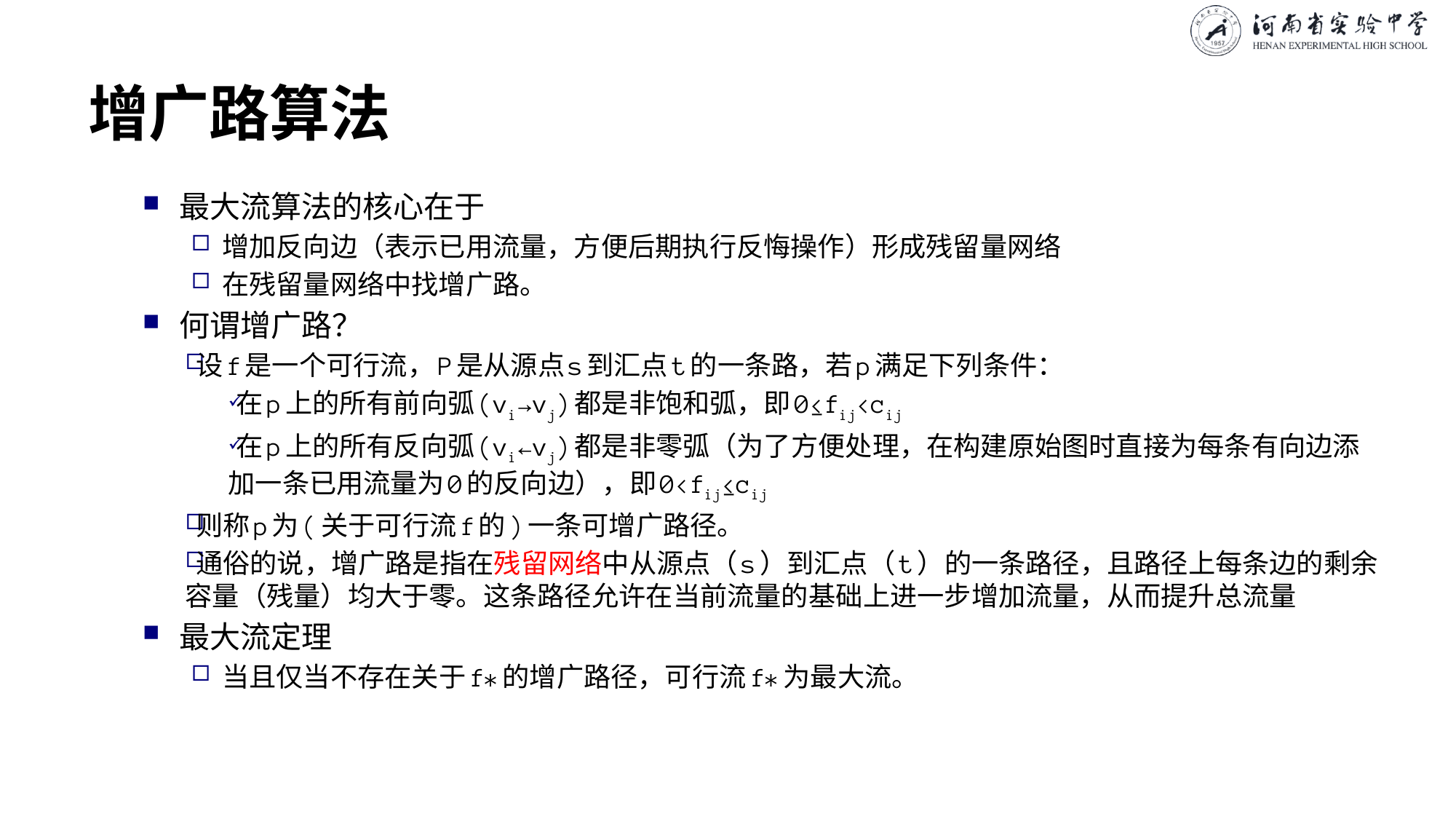

# 增广路算法
最大流算法的核心在于
增加反向边（表示已用流量，方便后期执行反悔操作）形成残留量网络
在残留量网络中找增广路。
何谓增广路？
设f是一个可行流，P是从源点s到汇点t的一条路，若p满足下列条件：
在p上的所有前向弧(vi→vj)都是非饱和弧，即0≤fij<cij
在p上的所有反向弧(vi←vj)都是非零弧（为了方便处理，在构建原始图时直接为每条有向边添加一条已用流量为0的反向边），即0<fij≤cij
则称p为(关于可行流f的)一条可增广路径。
通俗的说，增广路是指在残留网络中从源点（s）到汇点（t）的一条路径，且路径上每条边的剩余容量（残量）均大于零。这条路径允许在当前流量的基础上进一步增加流量，从而提升总流量
最大流定理
当且仅当不存在关于f*的增广路径，可行流f*为最大流。